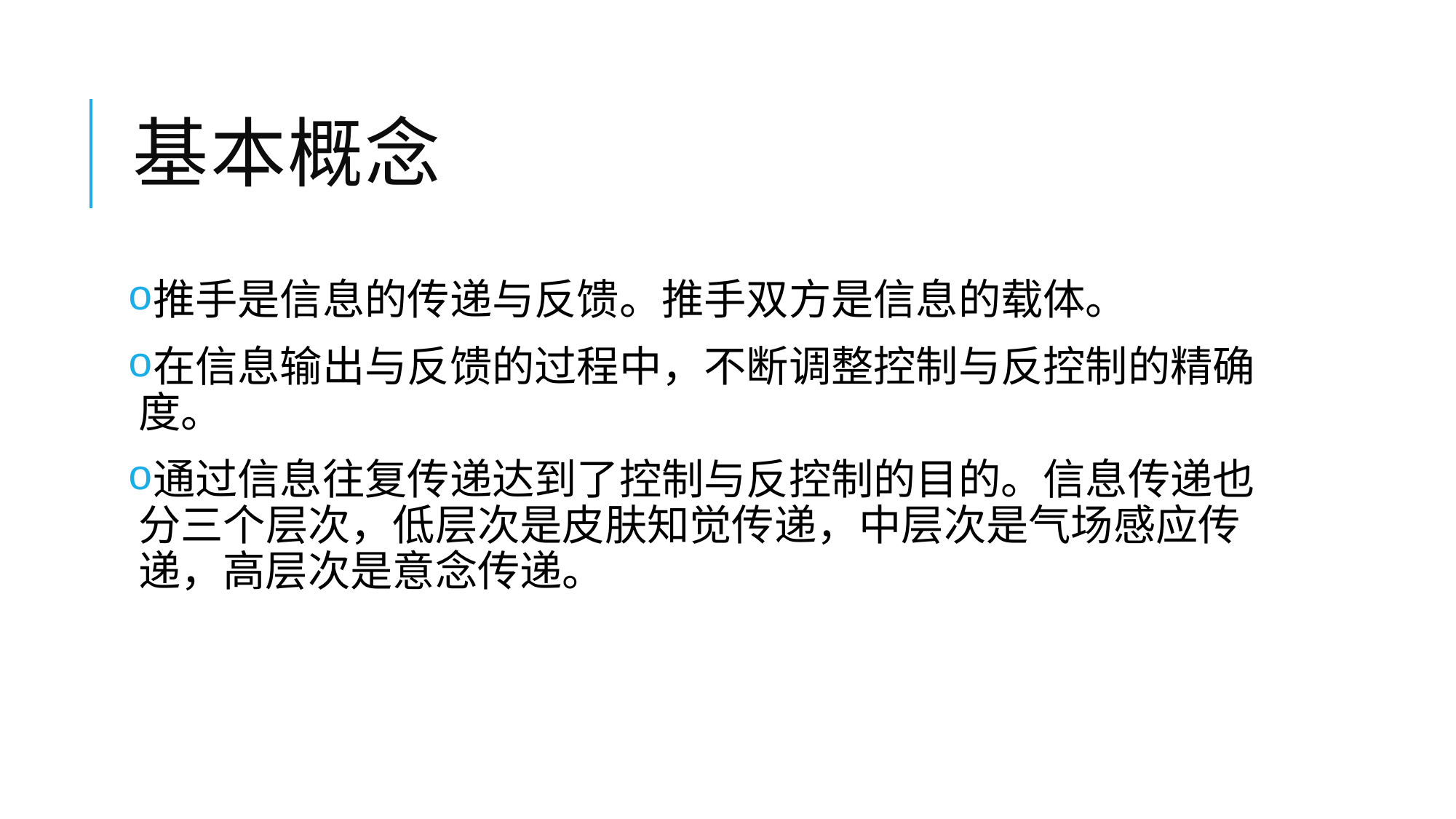

# 基本概念
推手是信息的传递与反馈。推手双方是信息的载体。
在信息输出与反馈的过程中，不断调整控制与反控制的精确度。
通过信息往复传递达到了控制与反控制的目的。信息传递也分三个层次，低层次是皮肤知觉传递，中层次是气场感应传递，高层次是意念传递。